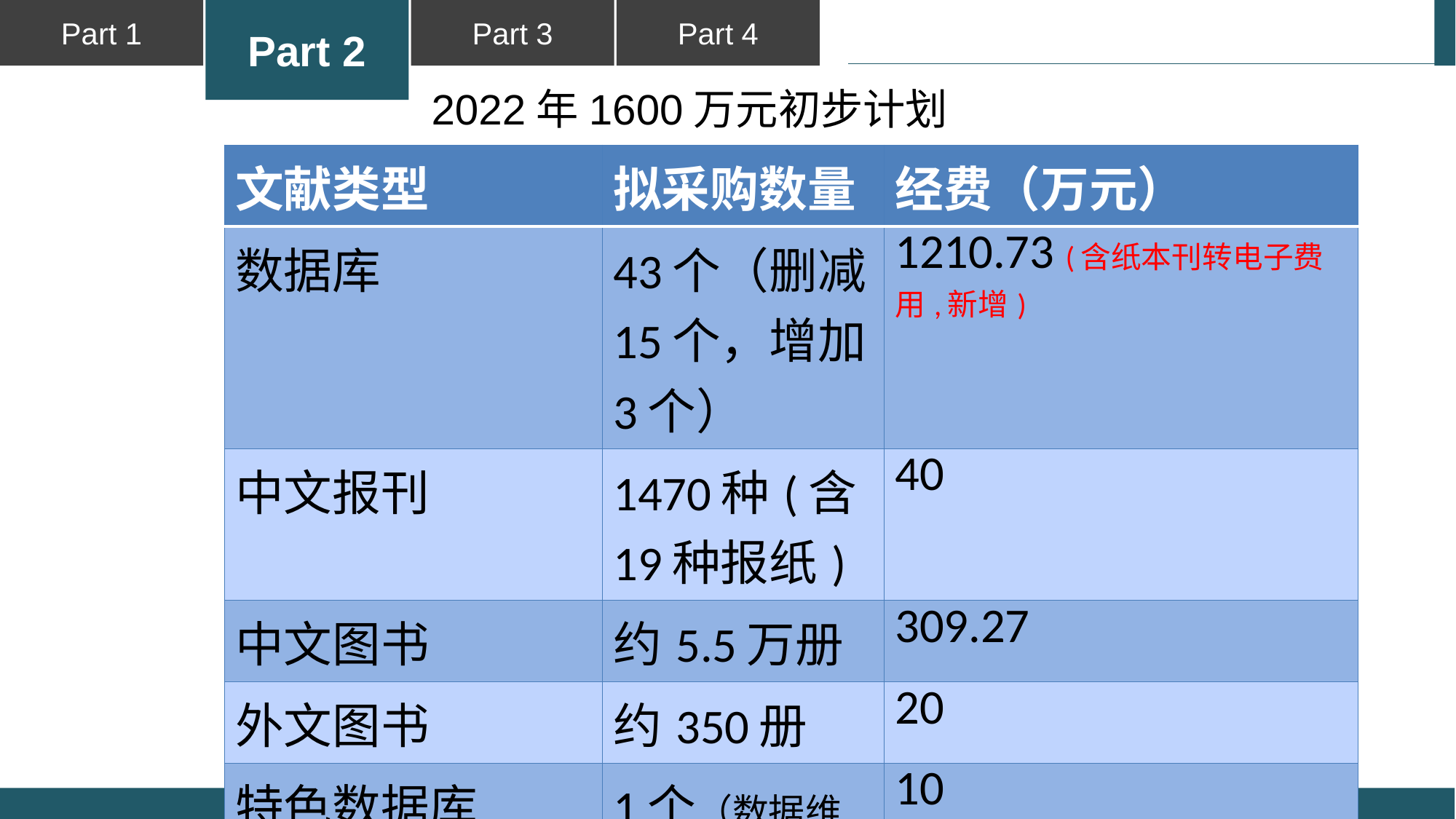

2022年1600万元初步计划
| 文献类型 | 拟采购数量 | 经费（万元） |
| --- | --- | --- |
| 数据库 | 43个（删减15个，增加3个） | 1210.73 (含纸本刊转电子费用,新增) |
| 中文报刊 | 1470种(含19种报纸) | 40 |
| 中文图书 | 约5.5万册 | 309.27 |
| 外文图书 | 约350册 | 20 |
| 特色数据库 | 1个（数据维护） | 10 |
| 平台维护 |  | 10 |